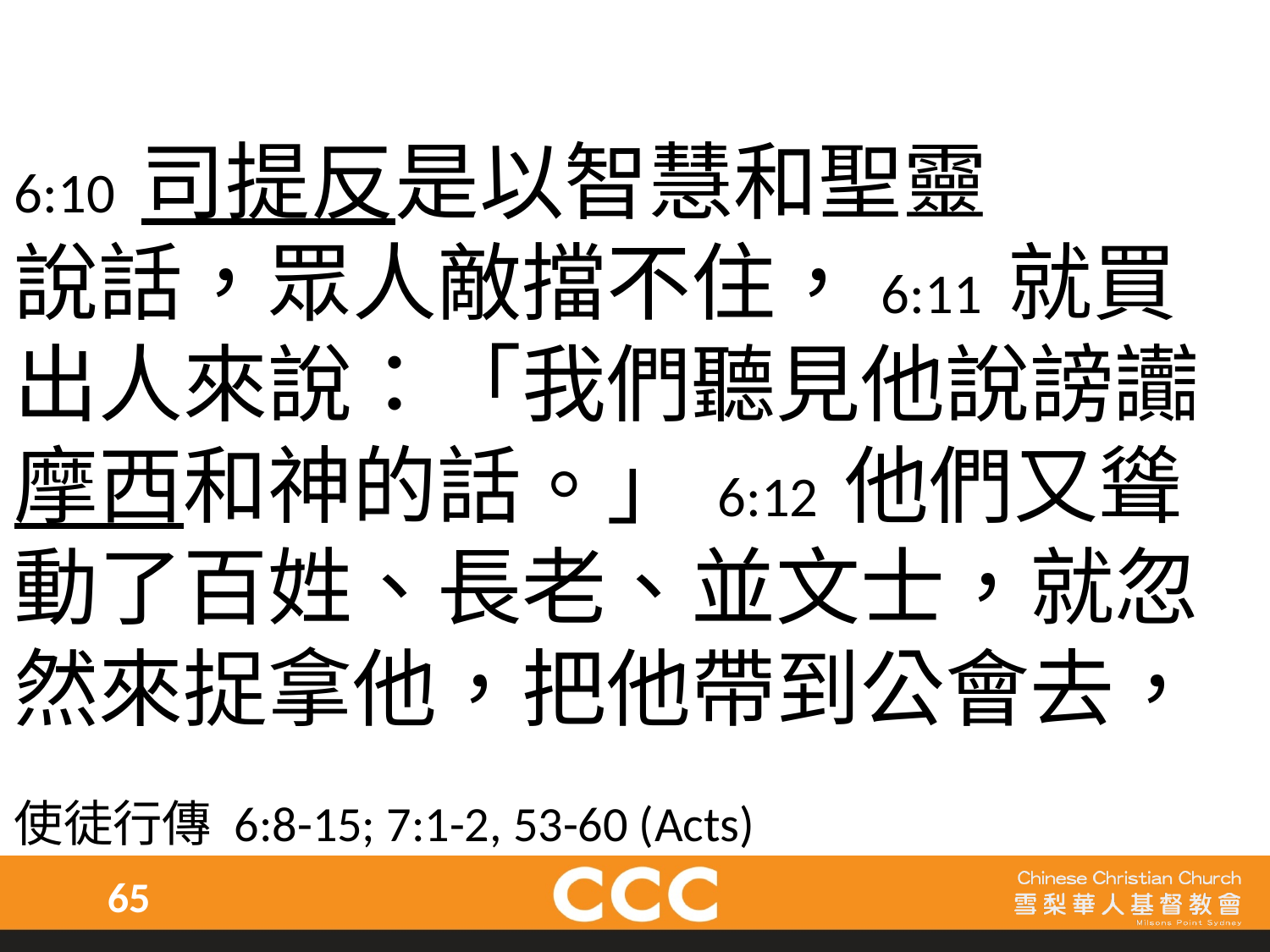

6:10 司提反是以智慧和聖靈
說話，眾人敵擋不住，6:11 就買出人來說：「我們聽見他說謗讟摩西和神的話。」 6:12 他們又聳動了百姓、長老、並文士，就忽然來捉拿他，把他帶到公會去，

使徒行傳 6:8-15; 7:1-2, 53-60 (Acts)
65